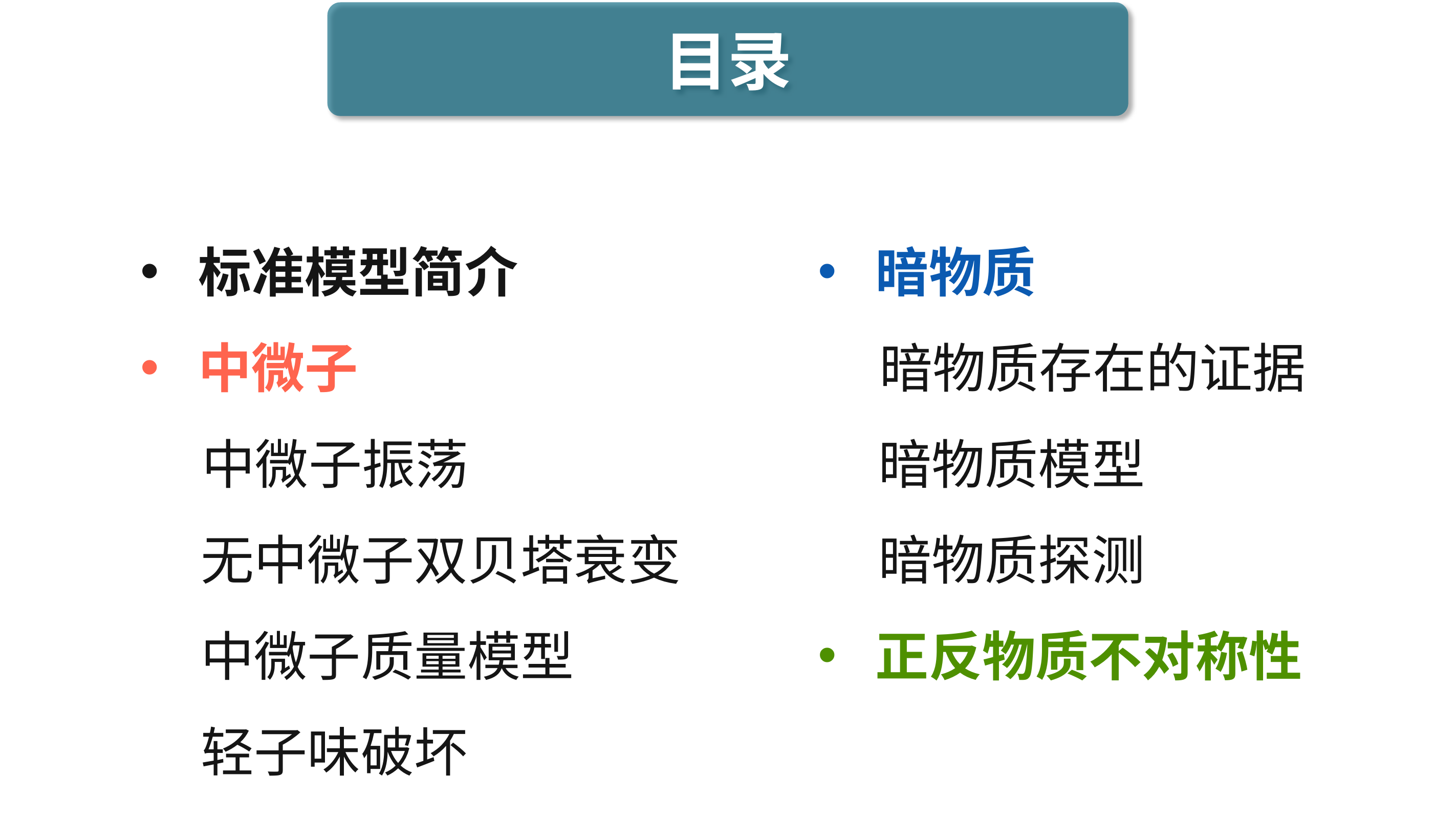

目录
标准模型简介
中微子
    中微子振荡
    无中微子双贝塔衰变
    中微子质量模型
    轻子味破坏
暗物质
    暗物质存在的证据
    暗物质模型
    暗物质探测
正反物质不对称性